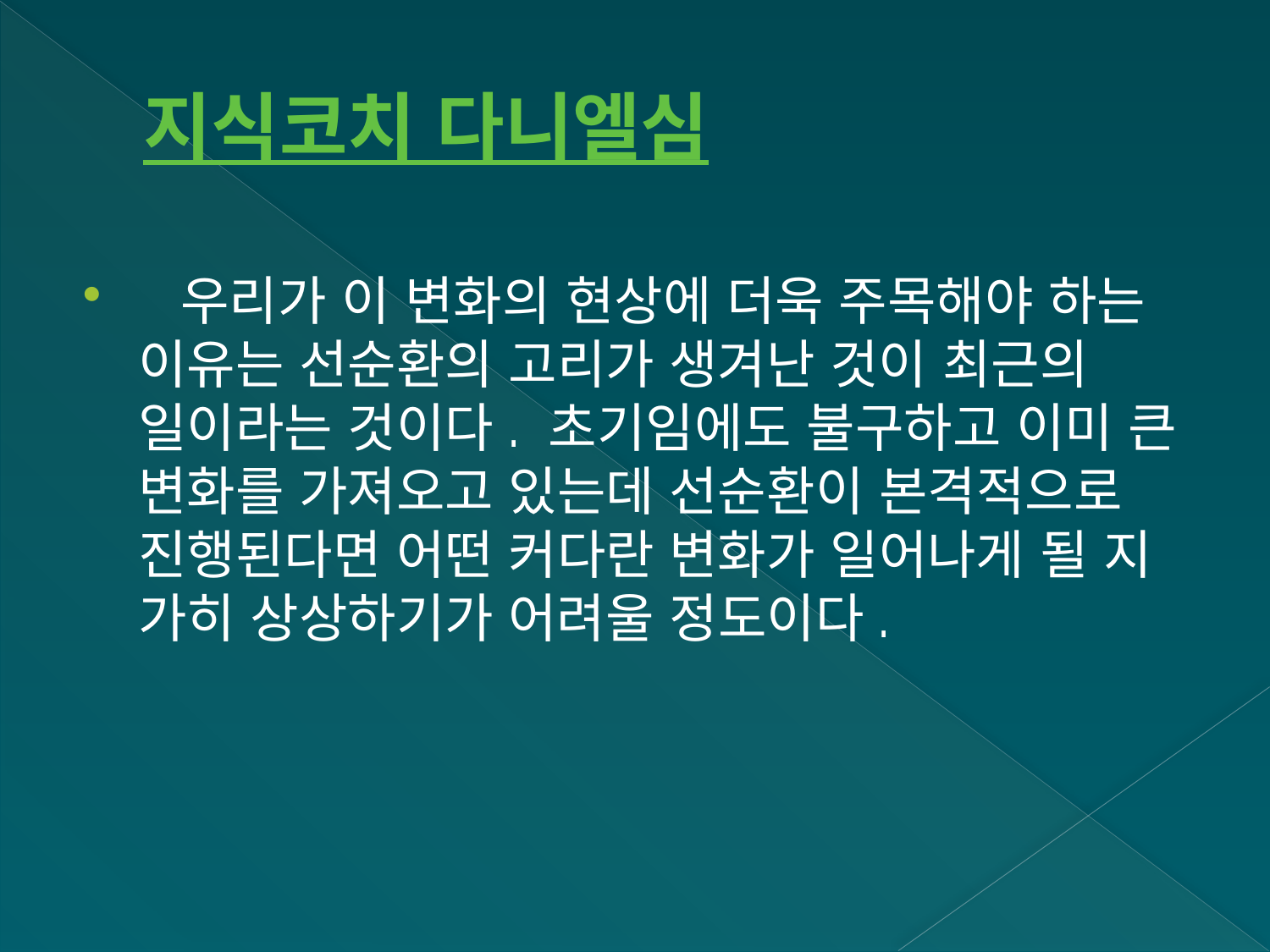

# 지식코치 다니엘심
  우리가 이 변화의 현상에 더욱 주목해야 하는 이유는 선순환의 고리가 생겨난 것이 최근의 일이라는 것이다. 초기임에도 불구하고 이미 큰 변화를 가져오고 있는데 선순환이 본격적으로 진행된다면 어떤 커다란 변화가 일어나게 될 지 가히 상상하기가 어려울 정도이다.